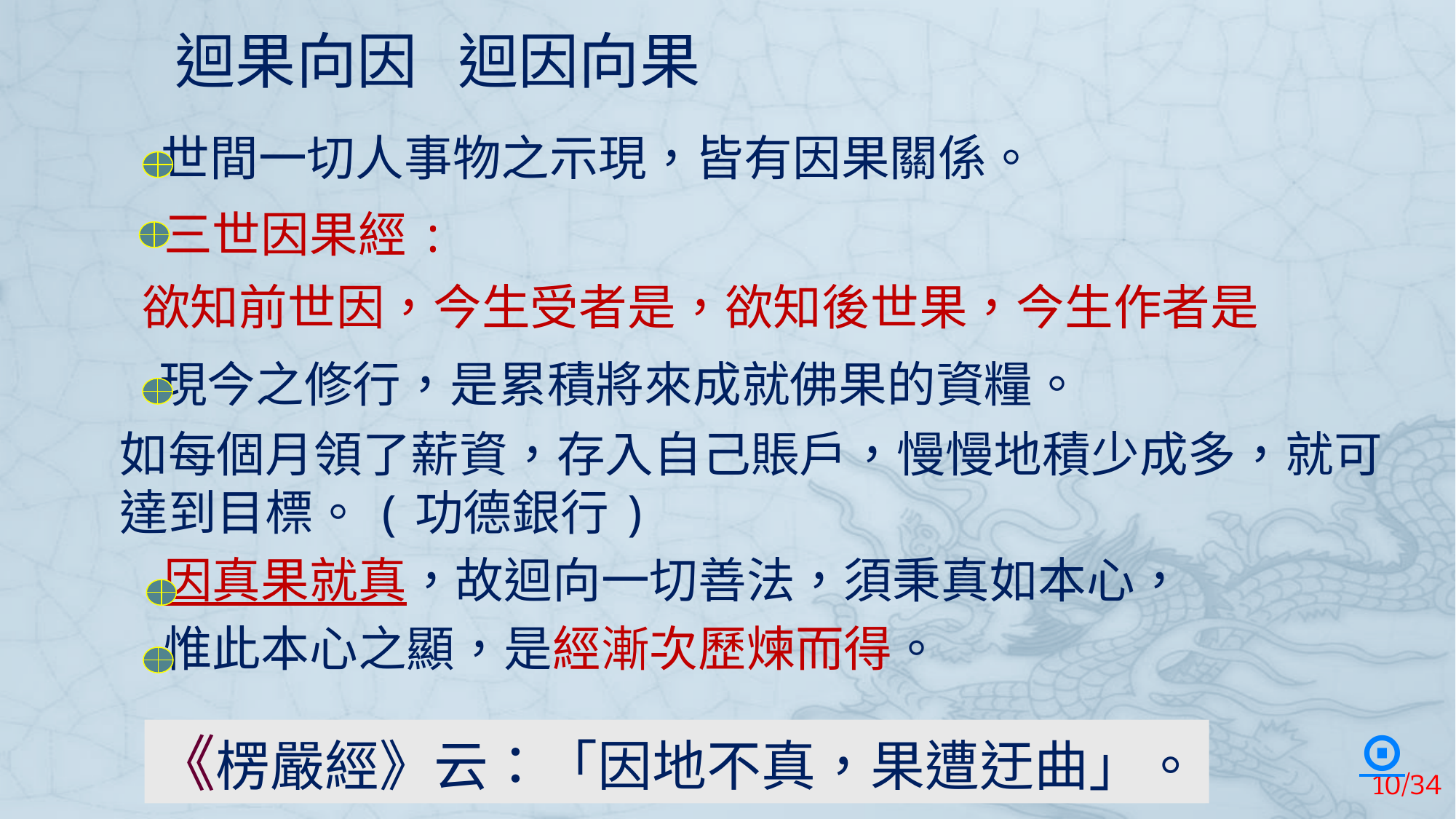

迴果向因   迴因向果

  世間一切人事物之示現，皆有因果關係。
   三世因果經:
 欲知前世因，今生受者是，欲知後世果，今生作者是

       現今之修行，是累積將來成就佛果的資糧。
如每個月領了薪資，存入自己賬戶，慢慢地積少成多，就可達到目標。(功德銀行)
   因真果就真，故迴向一切善法，須秉真如本心，
   惟此本心之顯，是經漸次歷煉而得。

⊙
《楞嚴經》云：「因地不真，果遭迂曲」。
10/34